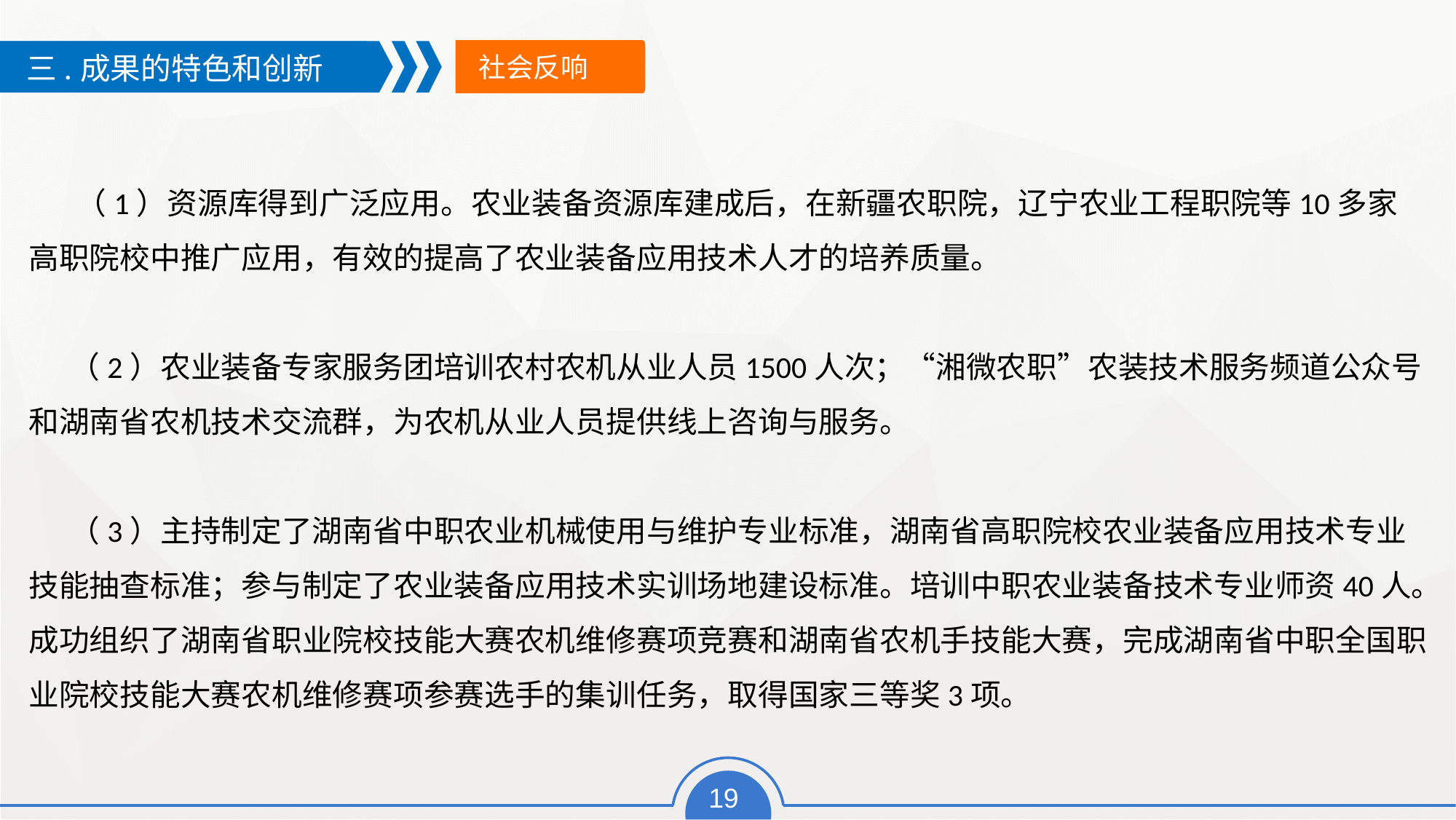

社会反响
 三.成果的特色和创新
      （1）资源库得到广泛应用。农业装备资源库建成后，在新疆农职院，辽宁农业工程职院等10多家高职院校中推广应用，有效的提高了农业装备应用技术人才的培养质量。

     （2）农业装备专家服务团培训农村农机从业人员1500人次；“湘微农职”农装技术服务频道公众号和湖南省农机技术交流群，为农机从业人员提供线上咨询与服务。

     （3）主持制定了湖南省中职农业机械使用与维护专业标准，湖南省高职院校农业装备应用技术专业技能抽查标准；参与制定了农业装备应用技术实训场地建设标准。培训中职农业装备技术专业师资40人。成功组织了湖南省职业院校技能大赛农机维修赛项竞赛和湖南省农机手技能大赛，完成湖南省中职全国职业院校技能大赛农机维修赛项参赛选手的集训任务，取得国家三等奖3项。